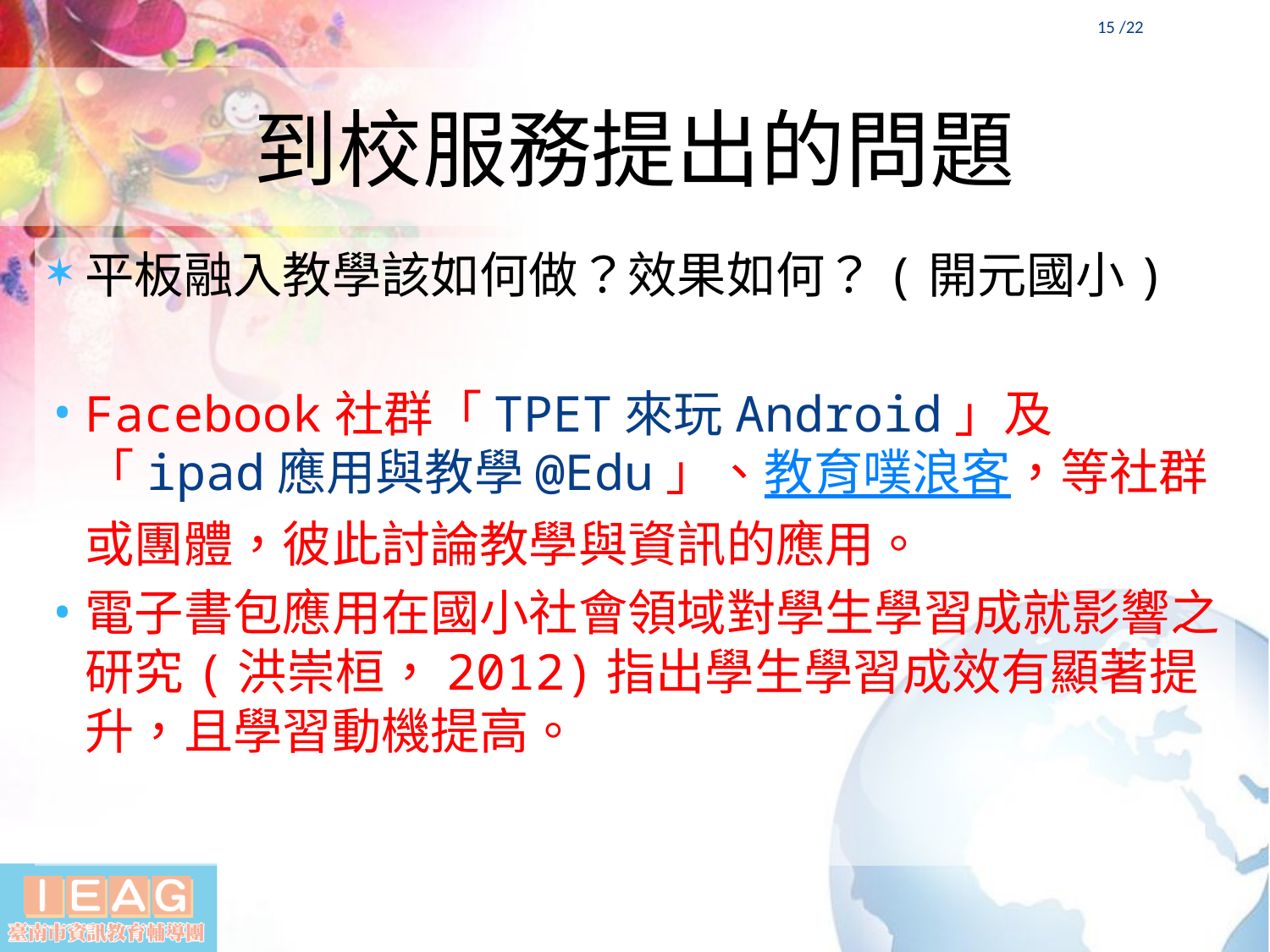

15 /22
# 到校服務提出的問題
平板融入教學該如何做？效果如何？(開元國小)

Facebook社群「TPET來玩Android」及「ipad應用與教學@Edu」、教育噗浪客，等社群或團體，彼此討論教學與資訊的應用。
電子書包應用在國小社會領域對學生學習成就影響之研究(洪崇桓，2012)指出學生學習成效有顯著提升，且學習動機提高。